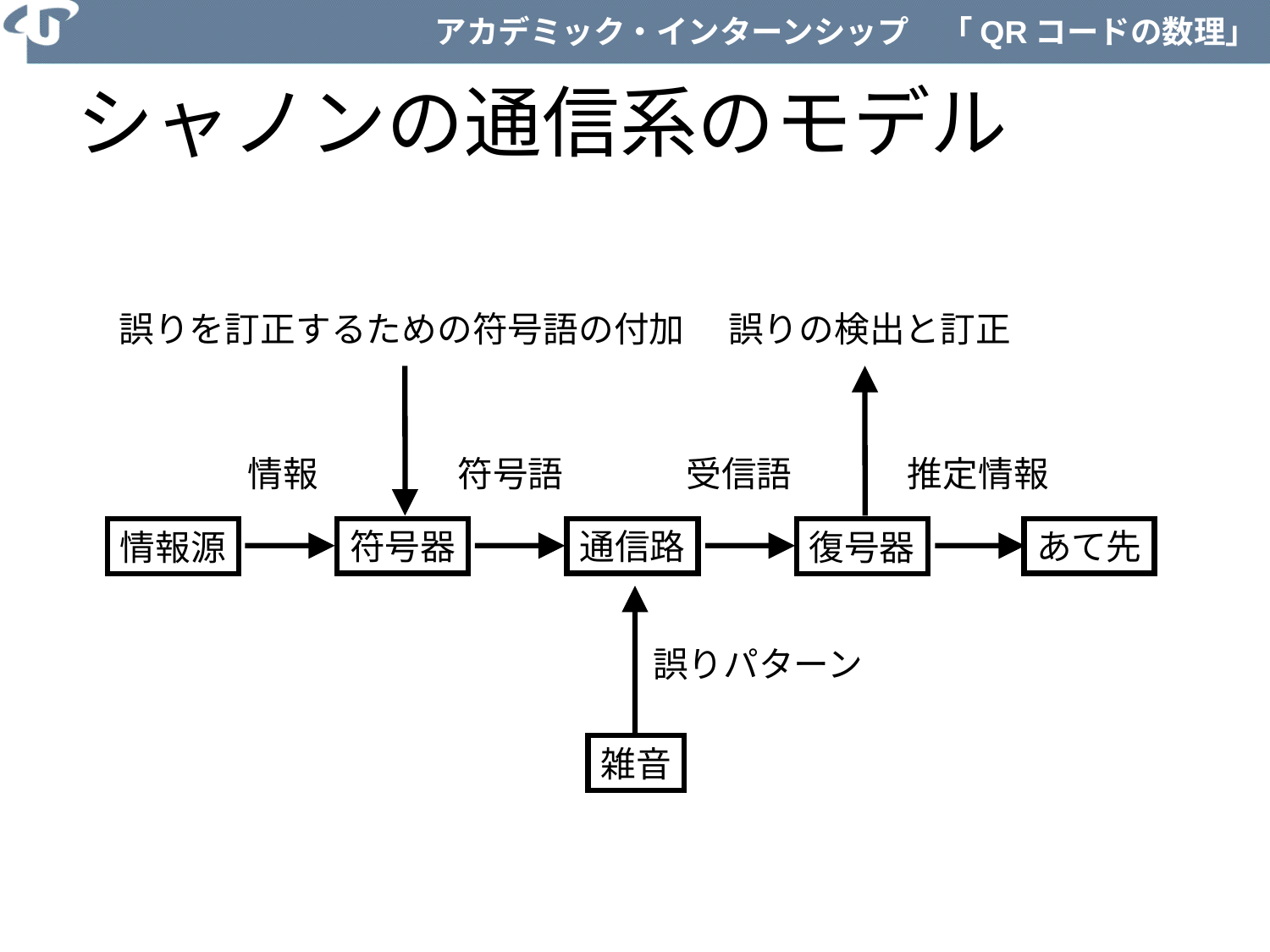

# シャノンの通信系のモデル
誤りを訂正するための符号語の付加
誤りの検出と訂正

情報
符号語
受信語
推定情報
符号器
通信路
あて先
情報源
復号器

誤りパターン
雑音